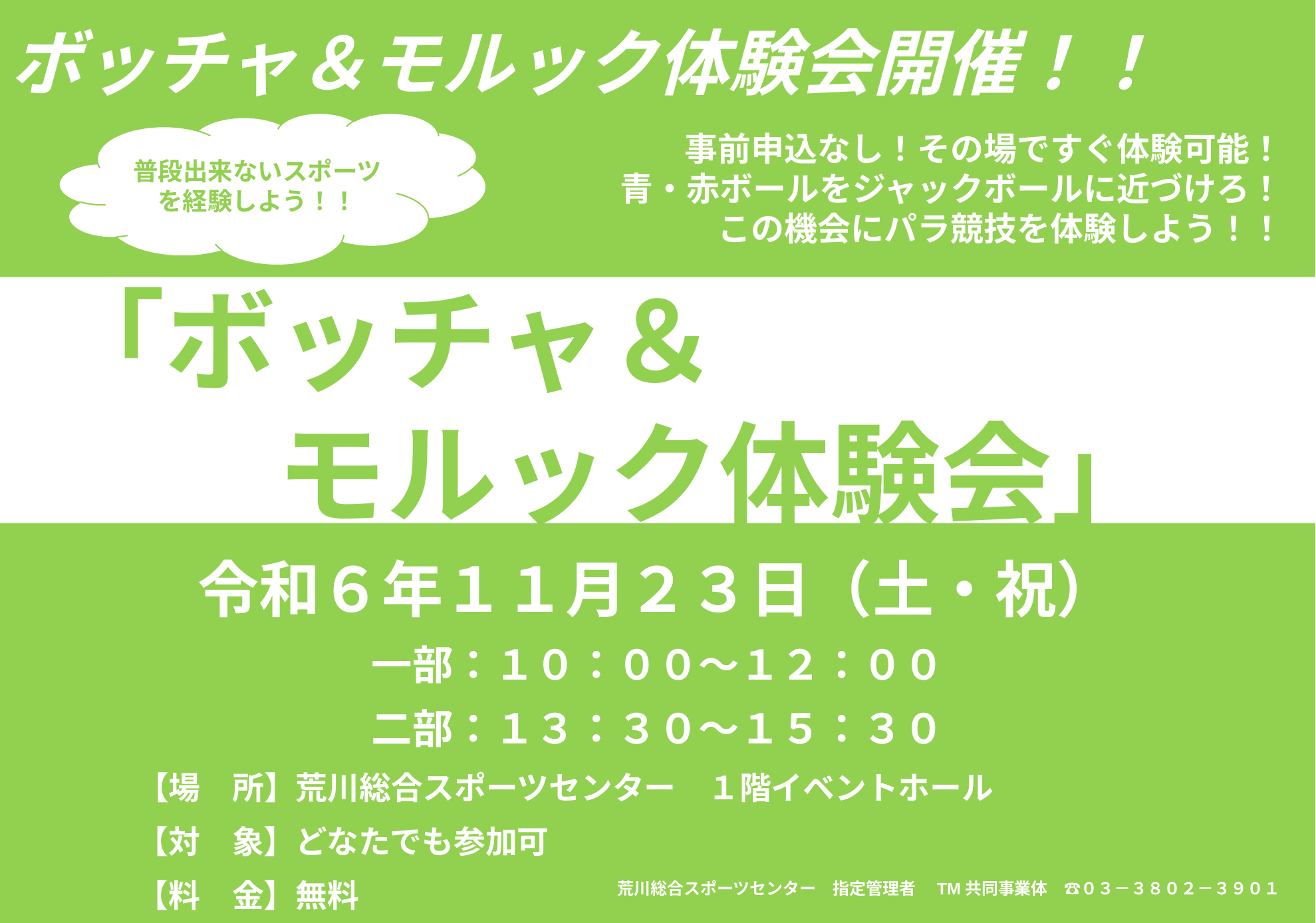

# ボッチャ＆モルック体験会開催！！
事前申込なし！その場ですぐ体験可能！
青・赤ボールをジャックボールに近づけろ！
この機会にパラ競技を体験しよう！！
普段出来ないスポーツを経験しよう！！
「ボッチャ＆
　　モルック体験会」
令和６年１１月２３日（土・祝）
一部：１０：００～１２：００
二部：１３：３０～１５：３０
　　　　【場　所】荒川総合スポーツセンター　１階イベントホール
　　　　【対　象】どなたでも参加可
　　　　【料　金】無料
荒川総合スポーツセンター　指定管理者　TM共同事業体　☎０３－３８０２－３９０１